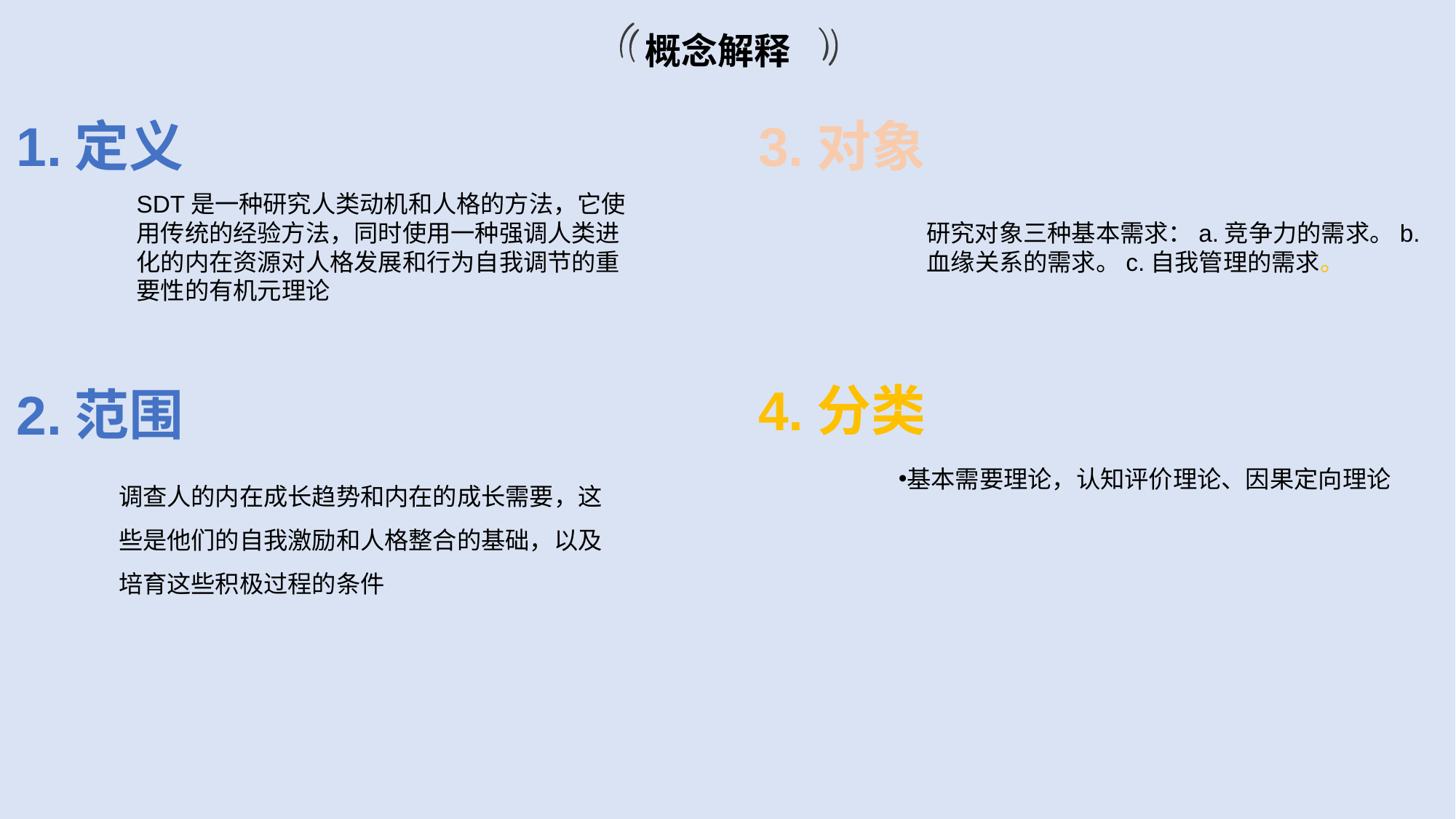

概念解释

1.定义
3.对象
SDT是一种研究人类动机和人格的方法，它使用传统的经验方法，同时使用一种强调人类进化的内在资源对人格发展和行为自我调节的重要性的有机元理论
研究对象三种基本需求：a.竞争力的需求。b.血缘关系的需求。c.自我管理的需求。
4.分类
2.范围
基本需要理论，认知评价理论、因果定向理论
调查人的内在成长趋势和内在的成长需要，这些是他们的自我激励和人格整合的基础，以及培育这些积极过程的条件